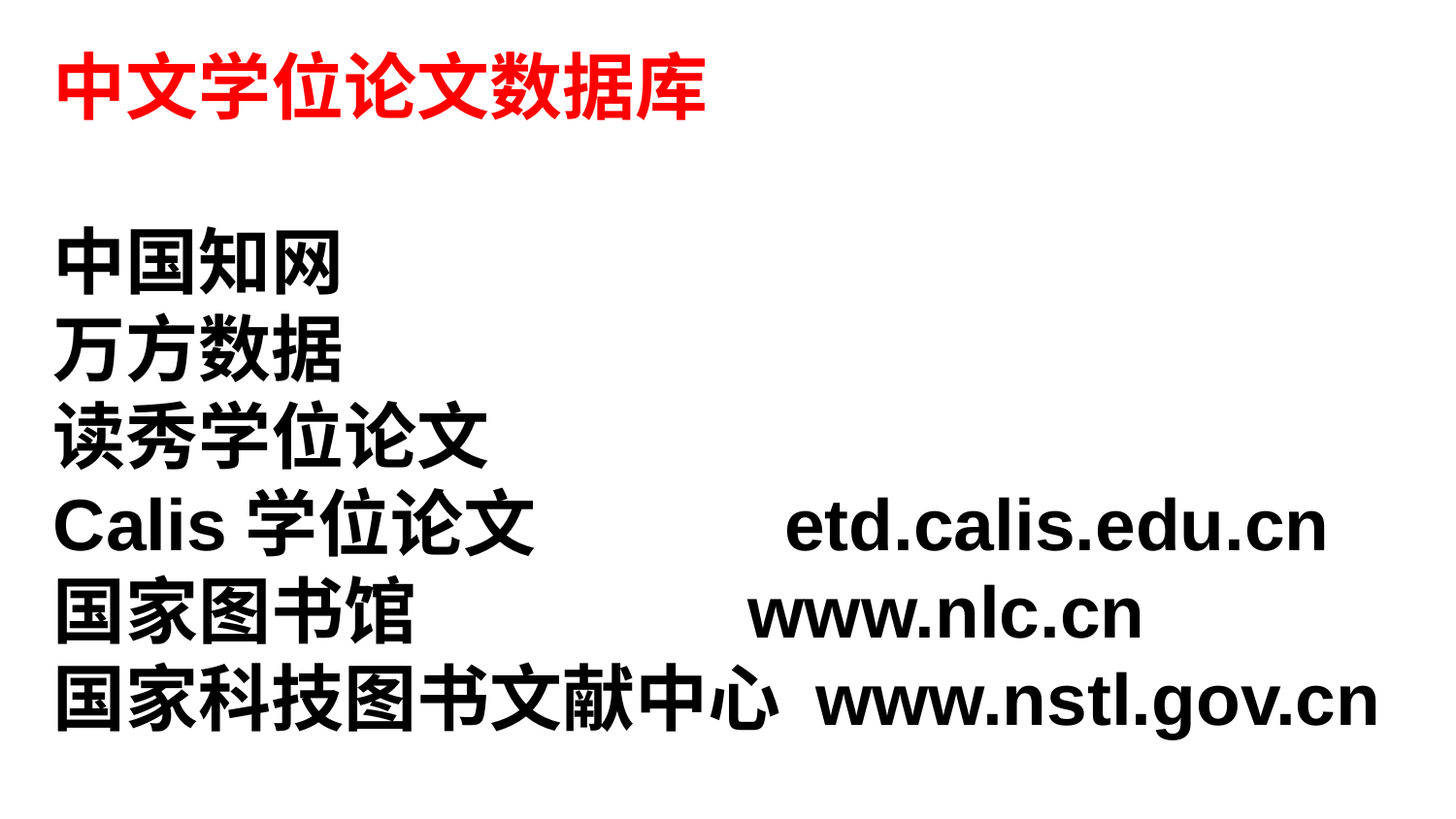

中文学位论文数据库

中国知网
万方数据
读秀学位论文
Calis学位论文              etd.calis.edu.cn
国家图书馆                   www.nlc.cn
国家科技图书文献中心 www.nstl.gov.cn